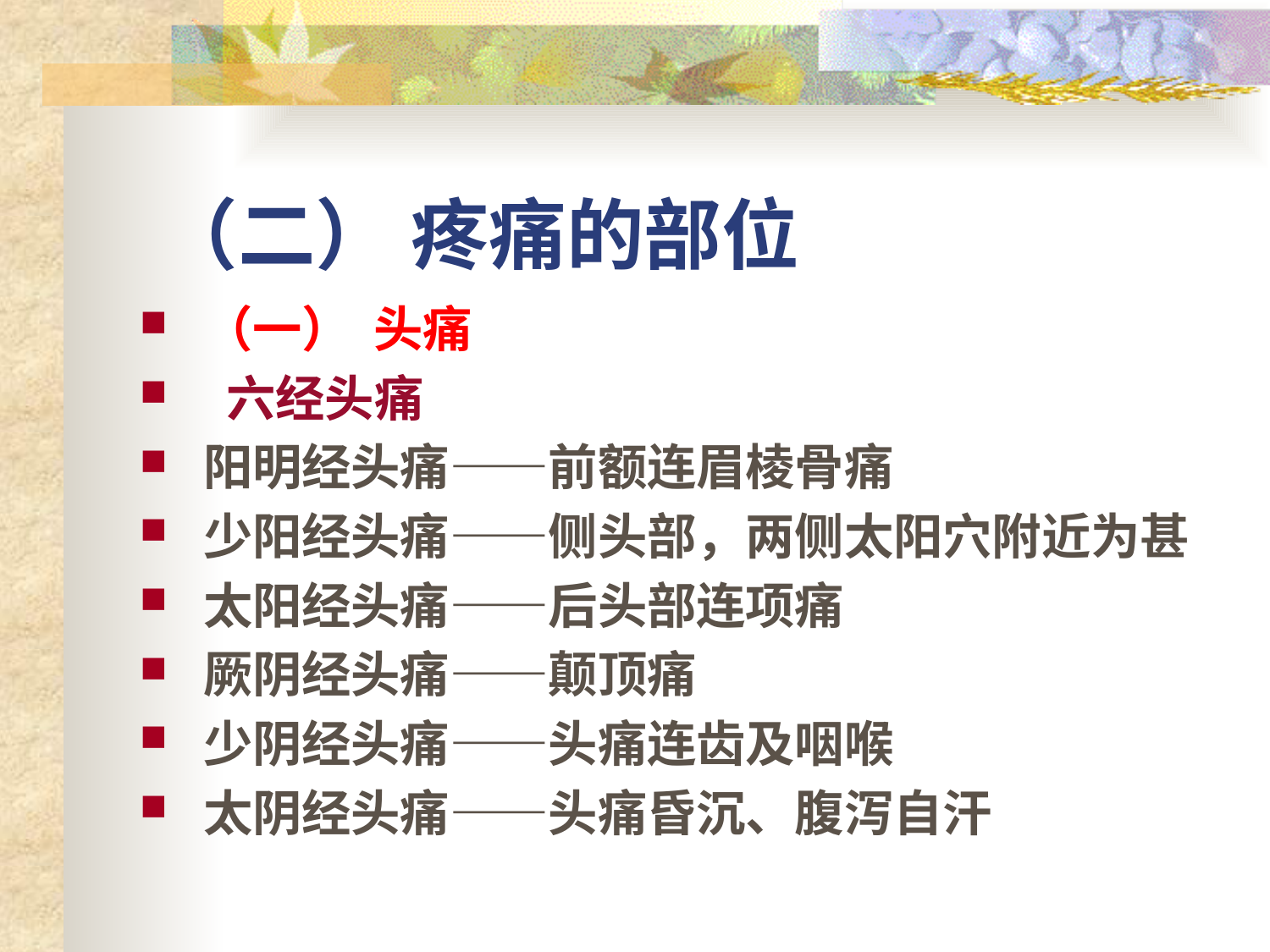

#
（二） 疼痛的部位
（一）  头痛
 六经头痛
阳明经头痛——前额连眉棱骨痛
少阳经头痛——侧头部，两侧太阳穴附近为甚
太阳经头痛——后头部连项痛
厥阴经头痛——颠顶痛
少阴经头痛——头痛连齿及咽喉
太阴经头痛——头痛昏沉、腹泻自汗